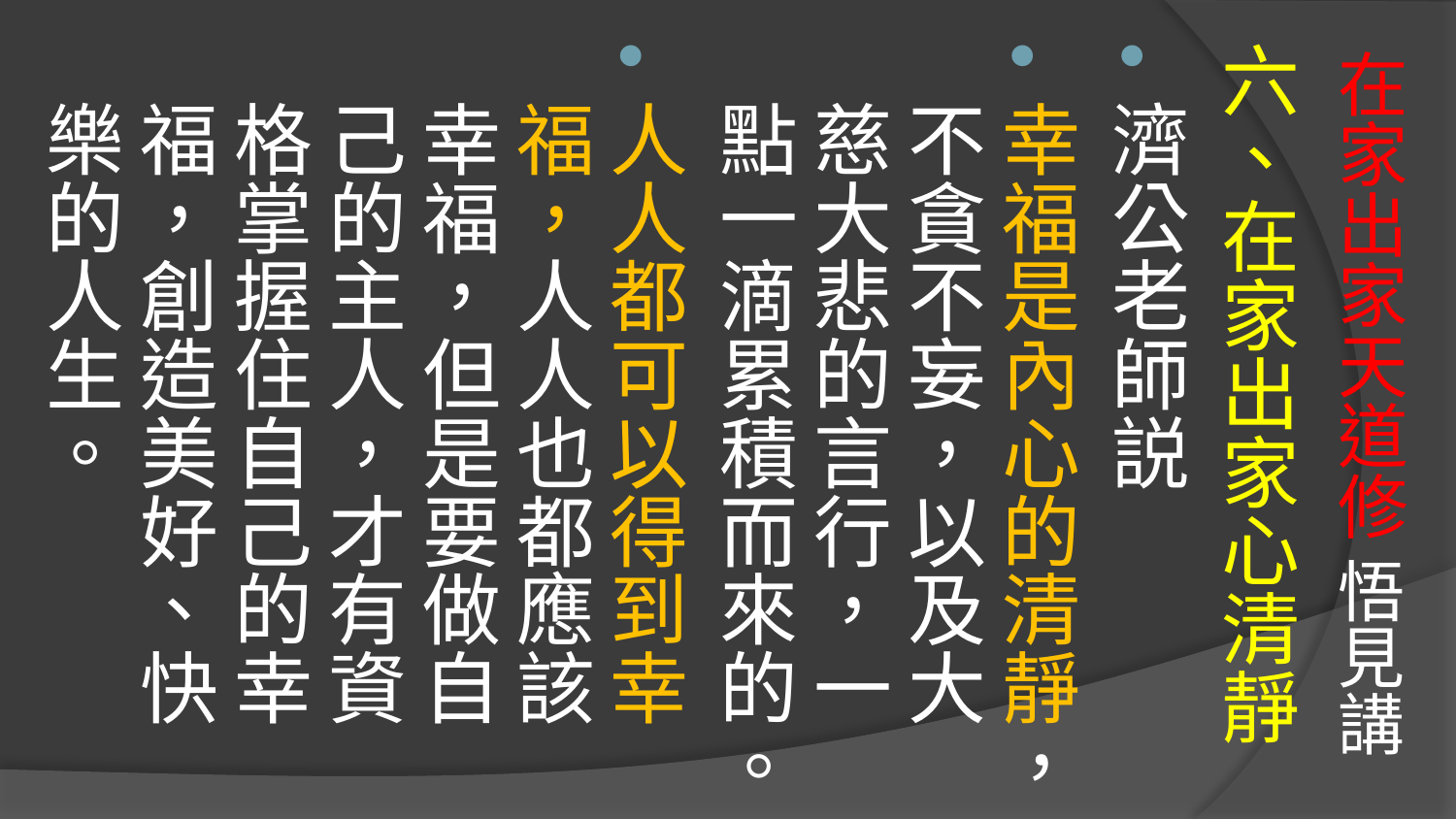

# 在家出家天道修 悟見講
六、在家出家心清靜
濟公老師説
幸福是內心的清靜，不貪不妄，以及大慈大悲的言行，一點一滴累積而來的。
人人都可以得到幸福，人人也都應該幸福，但是要做自己的主人，才有資格掌握住自己的幸福，創造美好、快樂的人生。